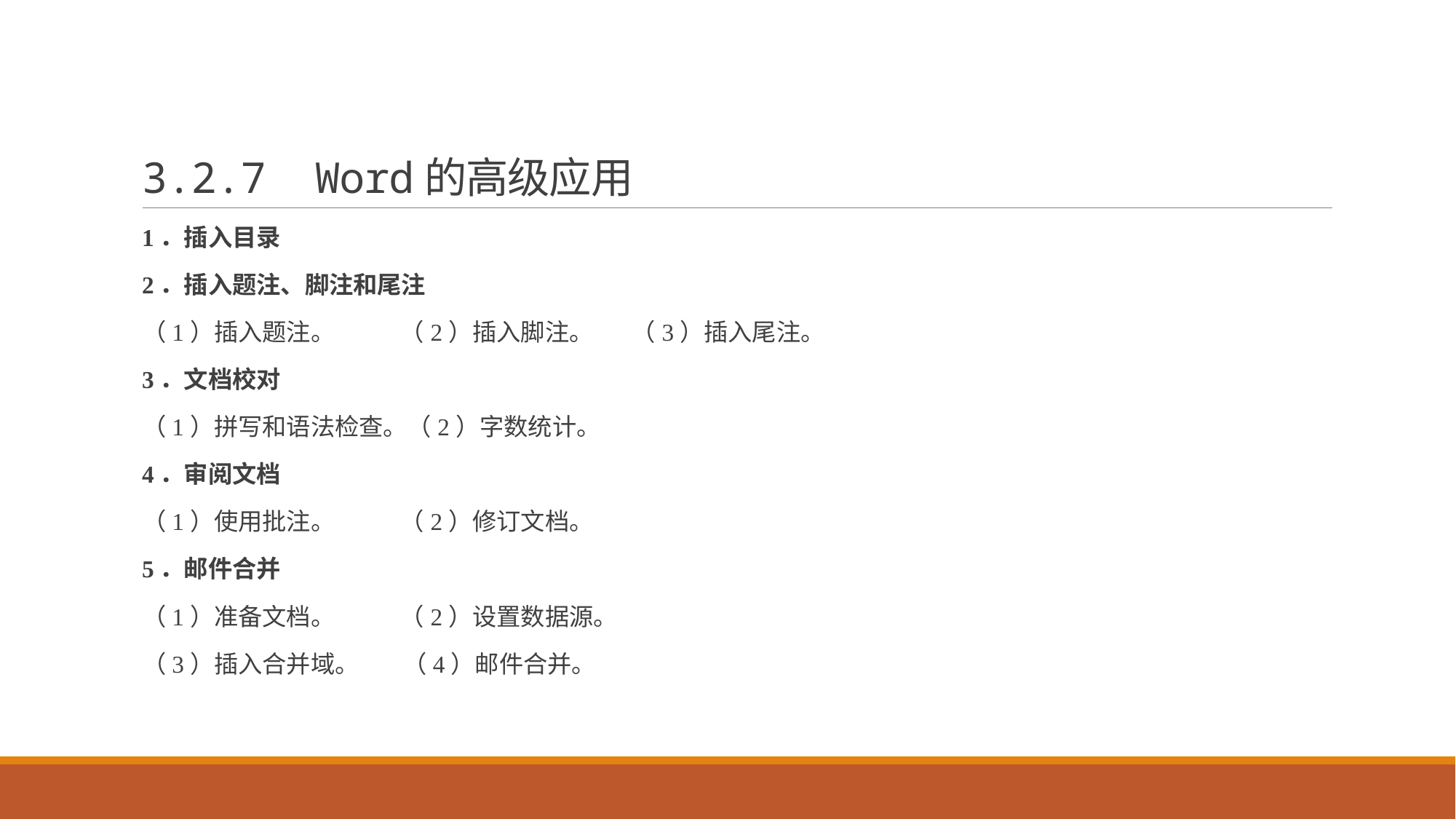

# 3.2.7  Word的高级应用
1．插入目录
2．插入题注、脚注和尾注
（1）插入题注。            （2）插入脚注。       （3）插入尾注。
3．文档校对
（1）拼写和语法检查。（2）字数统计。
4．审阅文档
（1）使用批注。            （2）修订文档。
5．邮件合并
（1）准备文档。            （2）设置数据源。
（3）插入合并域。        （4）邮件合并。